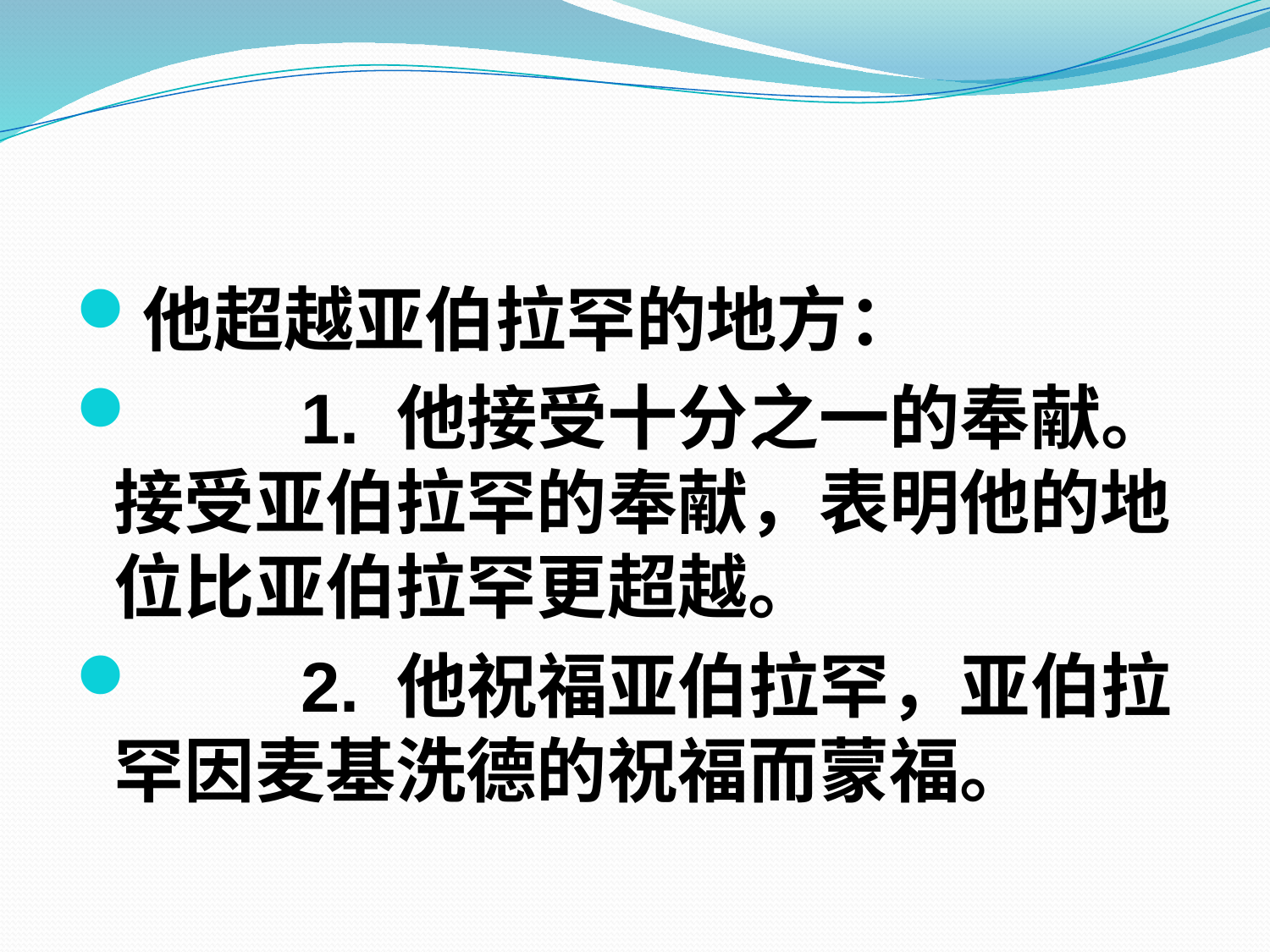

#
他超越亚伯拉罕的地方：
　　1. 他接受十分之一的奉献。接受亚伯拉罕的奉献，表明他的地位比亚伯拉罕更超越。
　　2. 他祝福亚伯拉罕，亚伯拉罕因麦基洗德的祝福而蒙福。